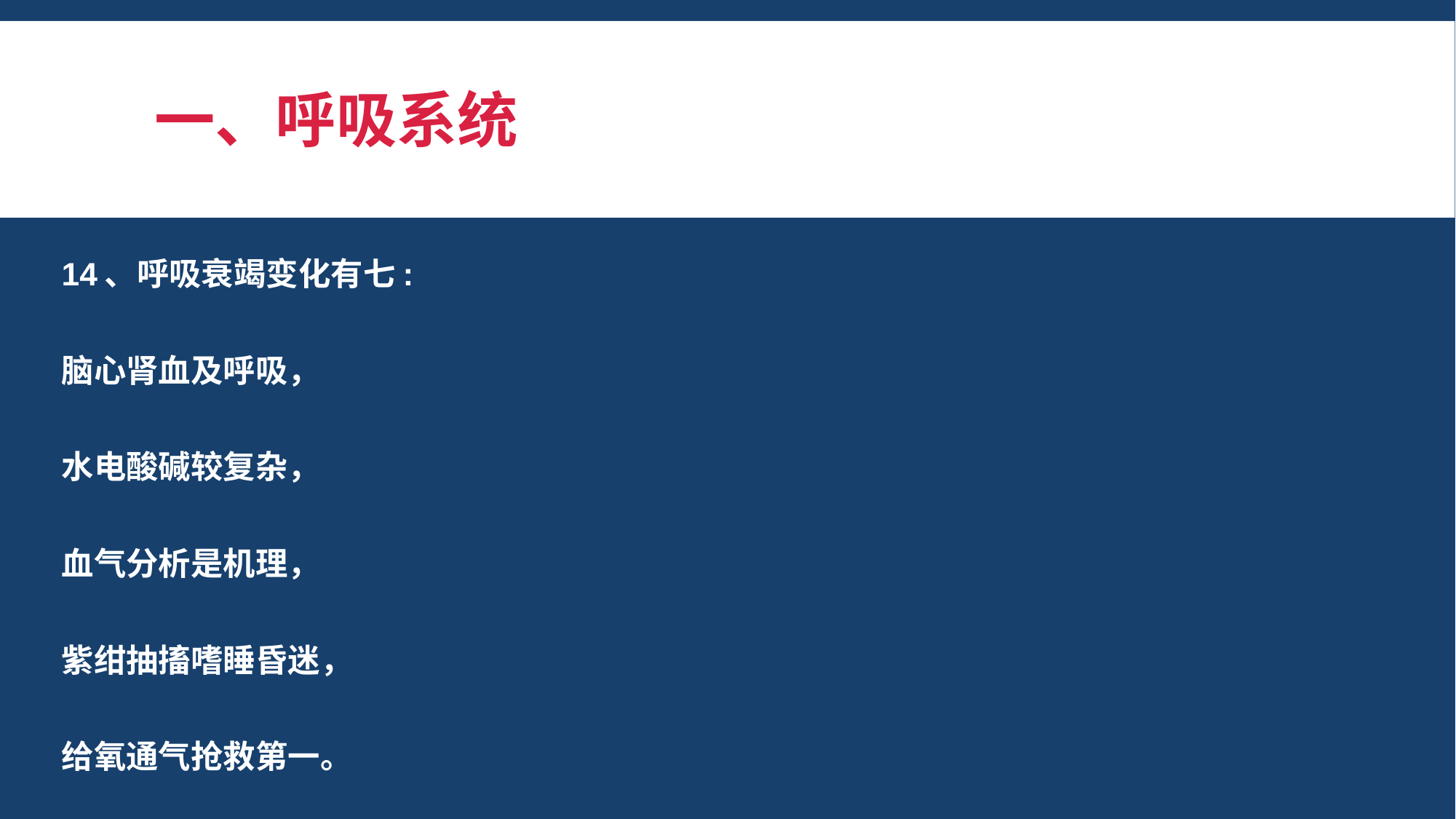

# 一、呼吸系统
14、呼吸衰竭变化有七:
脑心肾血及呼吸，
水电酸碱较复杂，
血气分析是机理，
紫绀抽搐嗜睡昏迷，
给氧通气抢救第一。